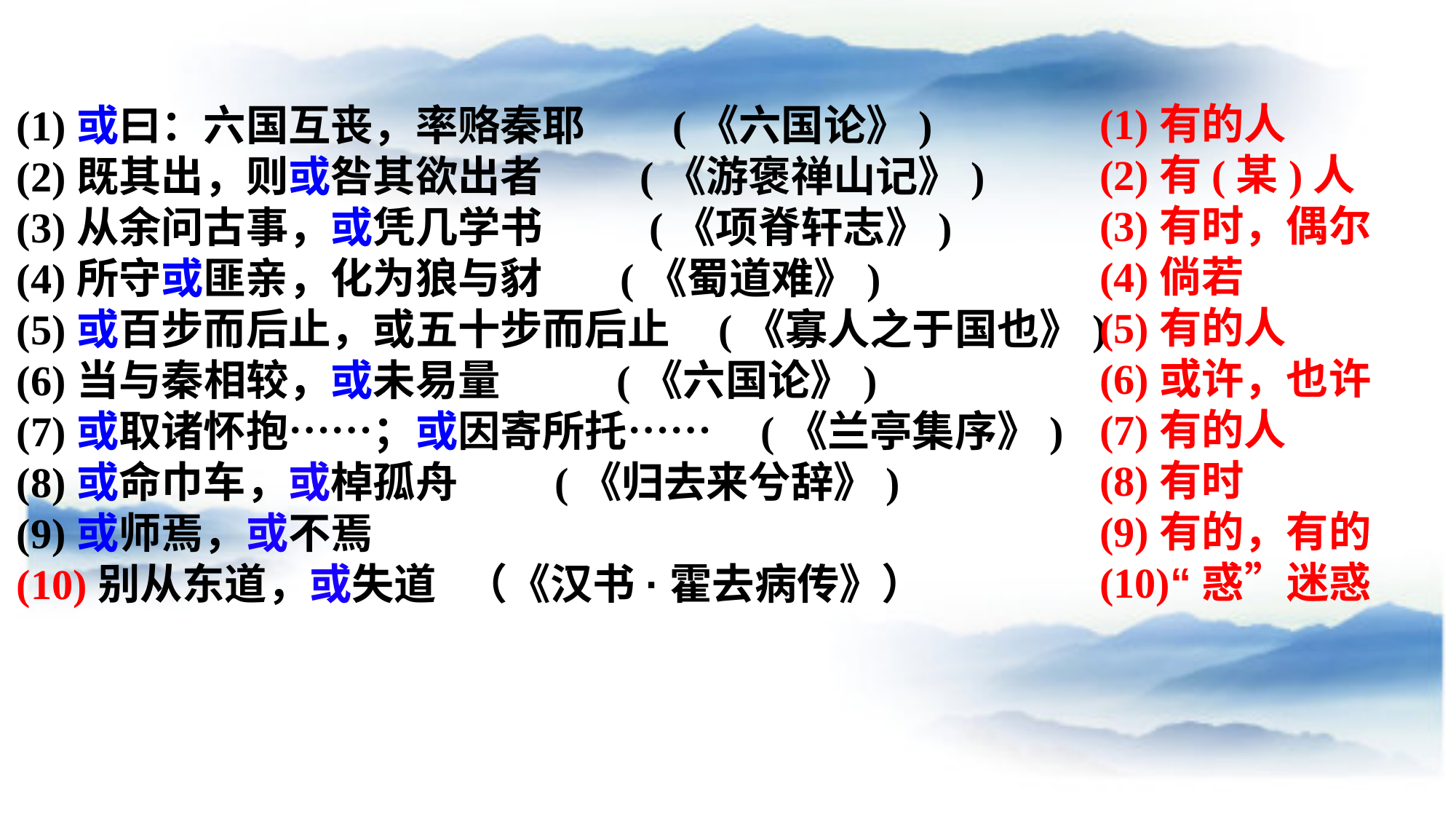

(1)有的人
(2)有(某)人
(3)有时，偶尔
(4)倘若
(5)有的人
(6)或许，也许
(7)有的人
(8)有时
(9)有的，有的
(10)“惑”迷惑
(1)或曰：六国互丧，率赂秦耶        (《六国论》)
(2)既其出，则或咎其欲出者         (《游褒禅山记》)
(3)从余问古事，或凭几学书          (《项脊轩志》)
(4)所守或匪亲，化为狼与豺       (《蜀道难》)
(5)或百步而后止，或五十步而后止    (《寡人之于国也》)
(6)当与秦相较，或未易量           (《六国论》)
(7)或取诸怀抱……；或因寄所托……    (《兰亭集序》)
(8)或命巾车，或棹孤舟         (《归去来兮辞》)
(9)或师焉，或不焉
(10)别从东道，或失道   （《汉书·霍去病传》）